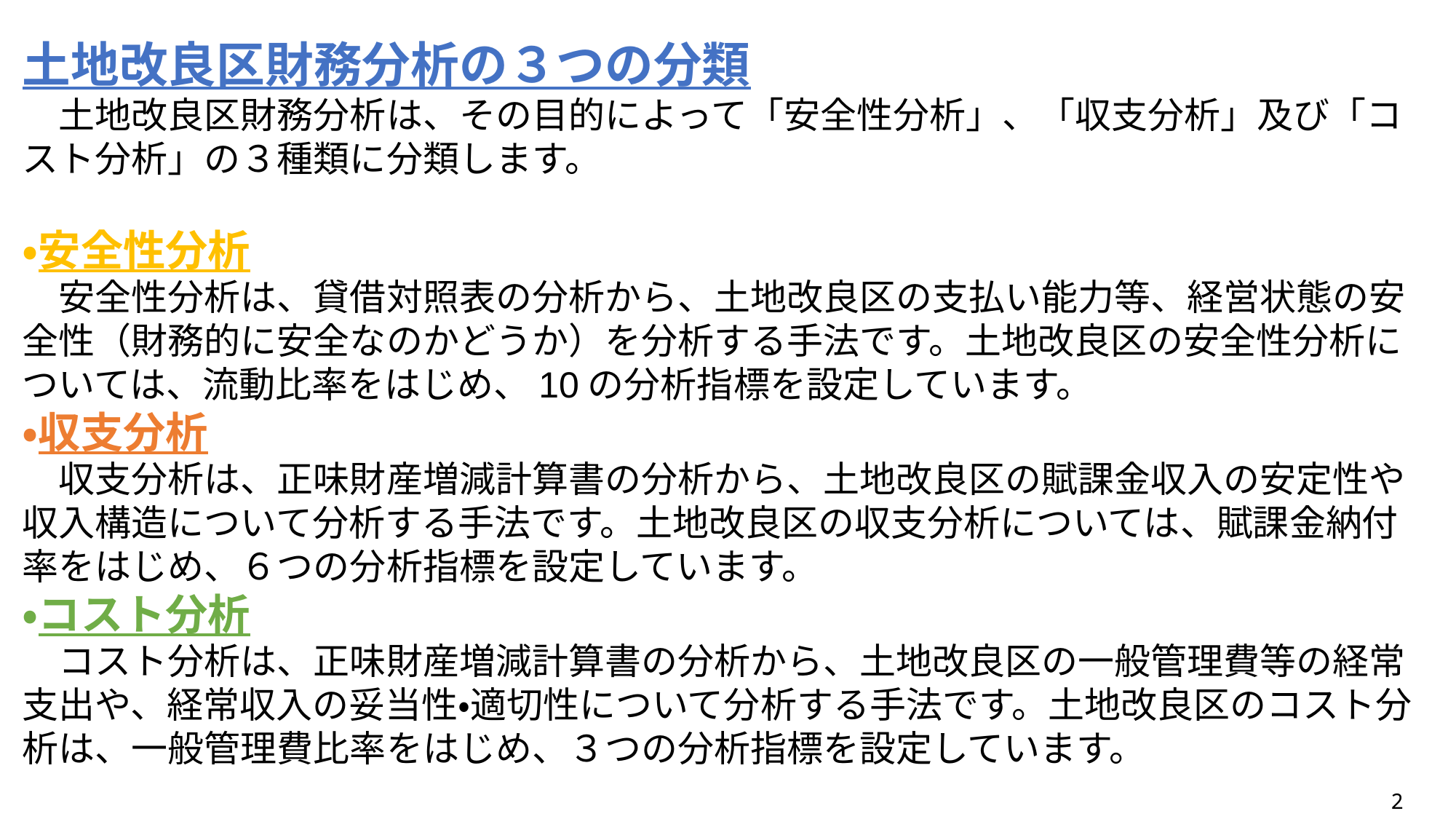

土地改良区財務分析の３つの分類
　土地改良区財務分析は、その目的によって「安全性分析」、「収支分析」及び「コスト分析」の３種類に分類します。

・安全性分析
　安全性分析は、貸借対照表の分析から、土地改良区の支払い能力等、経営状態の安全性（財務的に安全なのかどうか）を分析する手法です。土地改良区の安全性分析については、流動比率をはじめ、10の分析指標を設定しています。
・収支分析
　収支分析は、正味財産増減計算書の分析から、土地改良区の賦課金収入の安定性や収入構造について分析する手法です。土地改良区の収支分析については、賦課金納付率をはじめ、６つの分析指標を設定しています。
・コスト分析
　コスト分析は、正味財産増減計算書の分析から、土地改良区の一般管理費等の経常支出や、経常収入の妥当性・適切性について分析する手法です。土地改良区のコスト分析は、一般管理費比率をはじめ、３つの分析指標を設定しています。
2